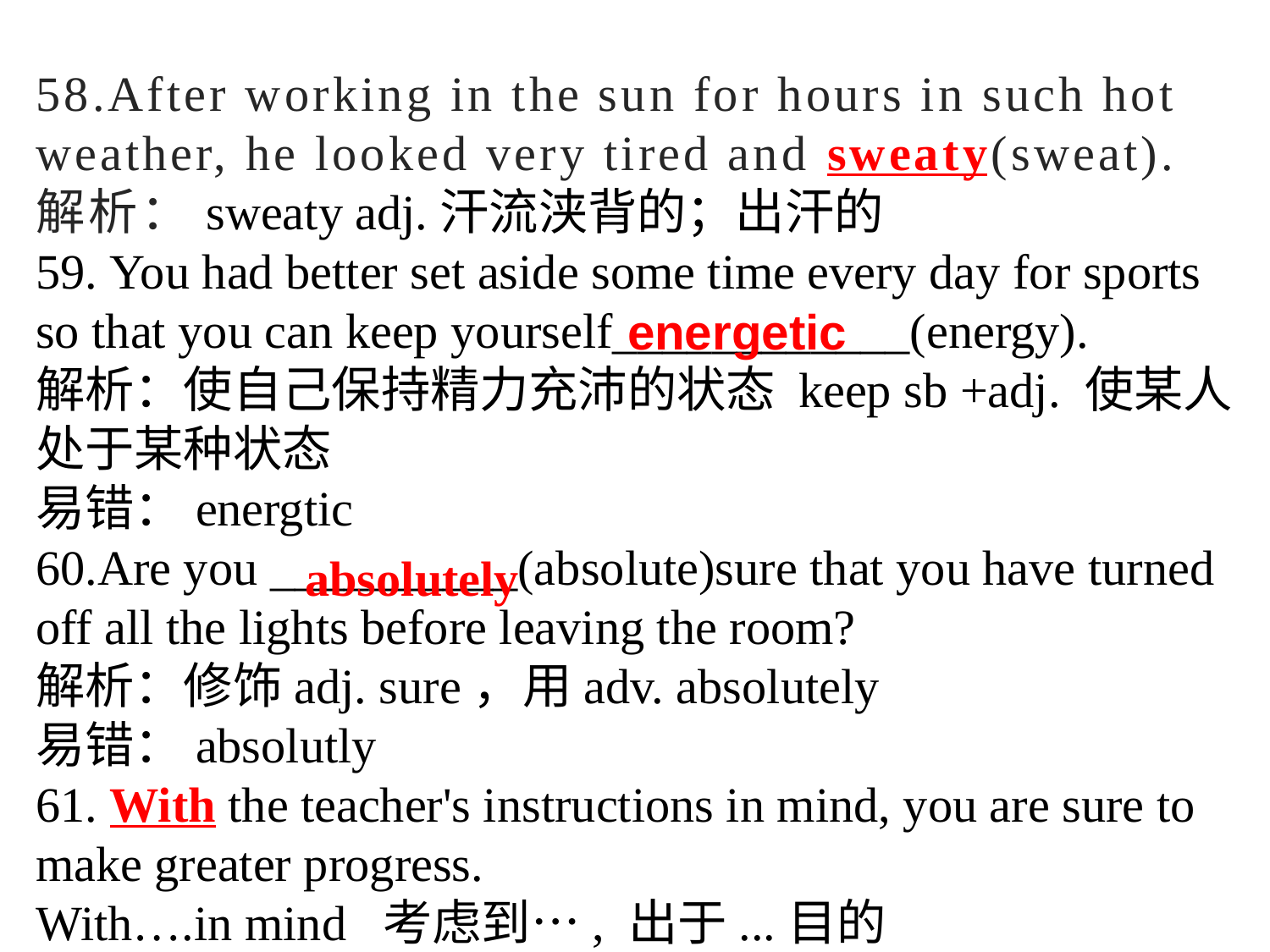

58.After working in the sun for hours in such hot weather, he looked very tired and sweaty(sweat).
解析：sweaty adj.汗流浃背的；出汗的
59. You had better set aside some time every day for sports so that you can keep yourself____________(energy).
解析：使自己保持精力充沛的状态 keep sb +adj. 使某人处于某种状态
易错：energtic
60.Are you __________(absolute)sure that you have turned off all the lights before leaving the room?
解析：修饰adj. sure，用adv. absolutely
易错：absolutly
61. With the teacher's instructions in mind, you are sure to make greater progress.
With….in mind  考虑到…, 出于...目的
#
energetic
absolutely